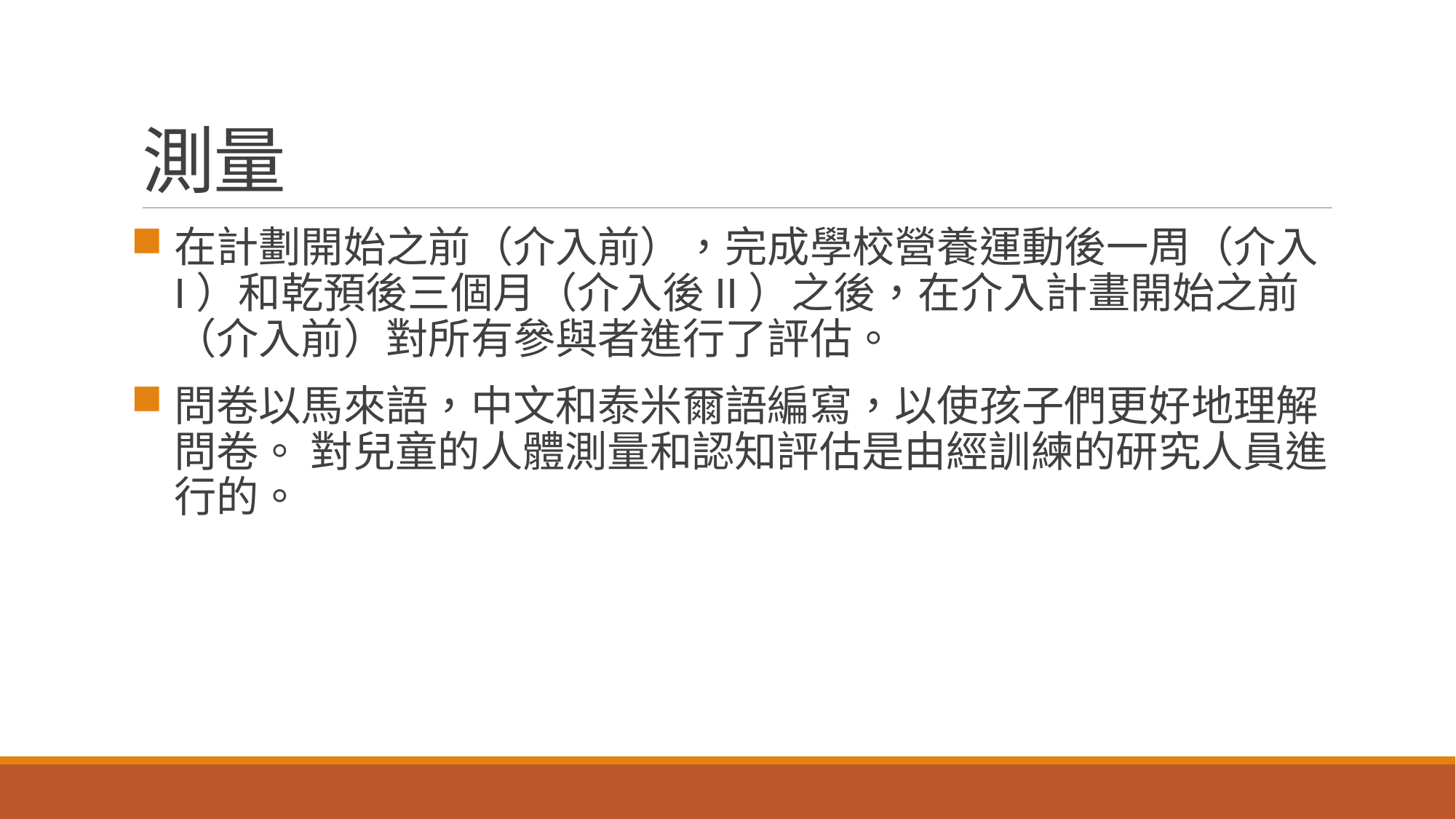

# 測量
在計劃開始之前（介入前），完成學校營養運動後一周（介入I）和乾預後三個月（介入後II）之後，在介入計畫開始之前（介入前）對所有參與者進行了評估。
問卷以馬來語，中文和泰米爾語編寫，以使孩子們更好地理解問卷。 對兒童的人體測量和認知評估是由經訓練的研究人員進行的。